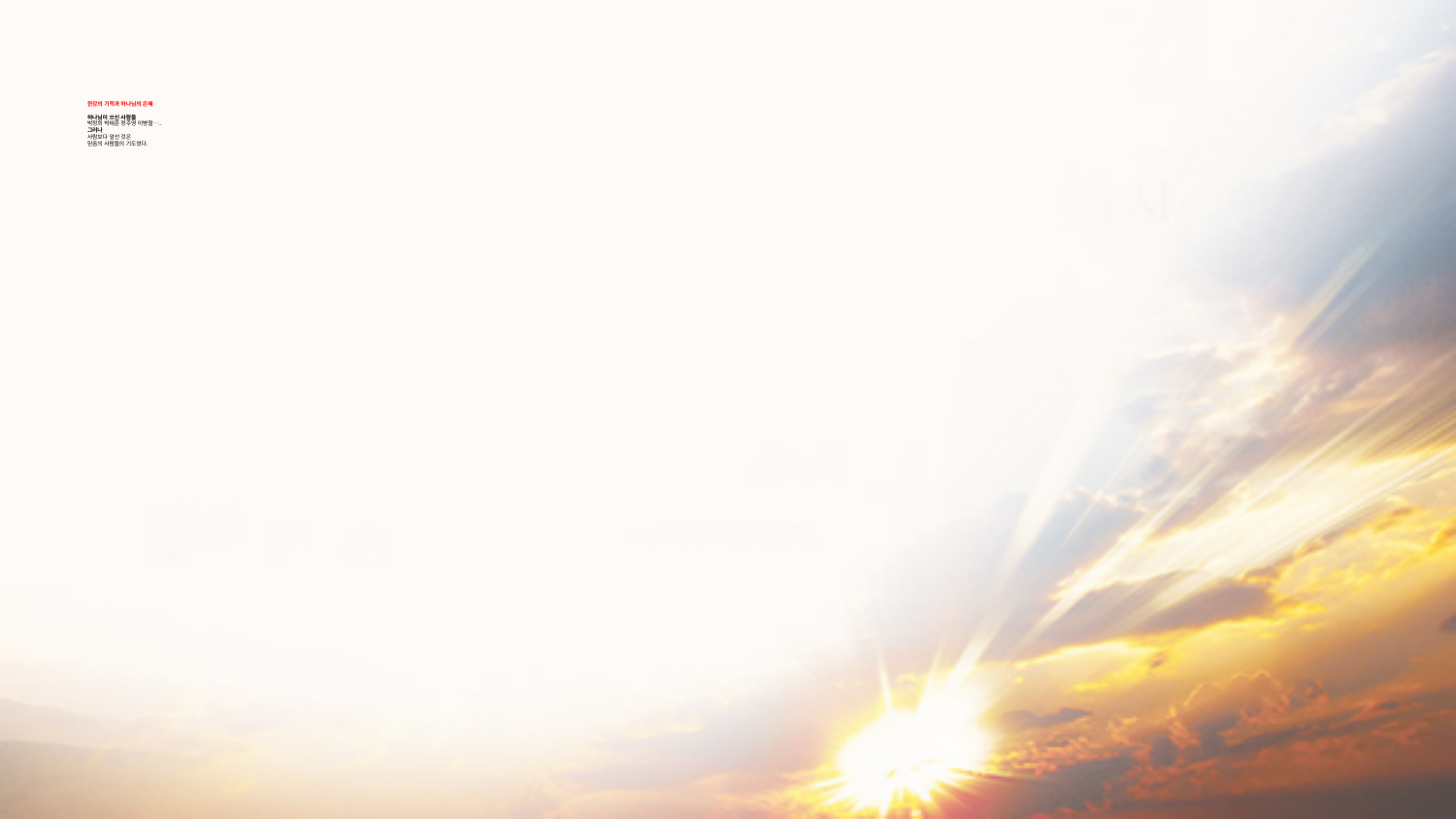

# 한강의 기적과 하나님의 은혜
하나님이 쓰신 사람들
박정희 박태준 정주영 이병철…..
그러나
사람보다 앞선 것은
믿음의 사람들의 기도였다.